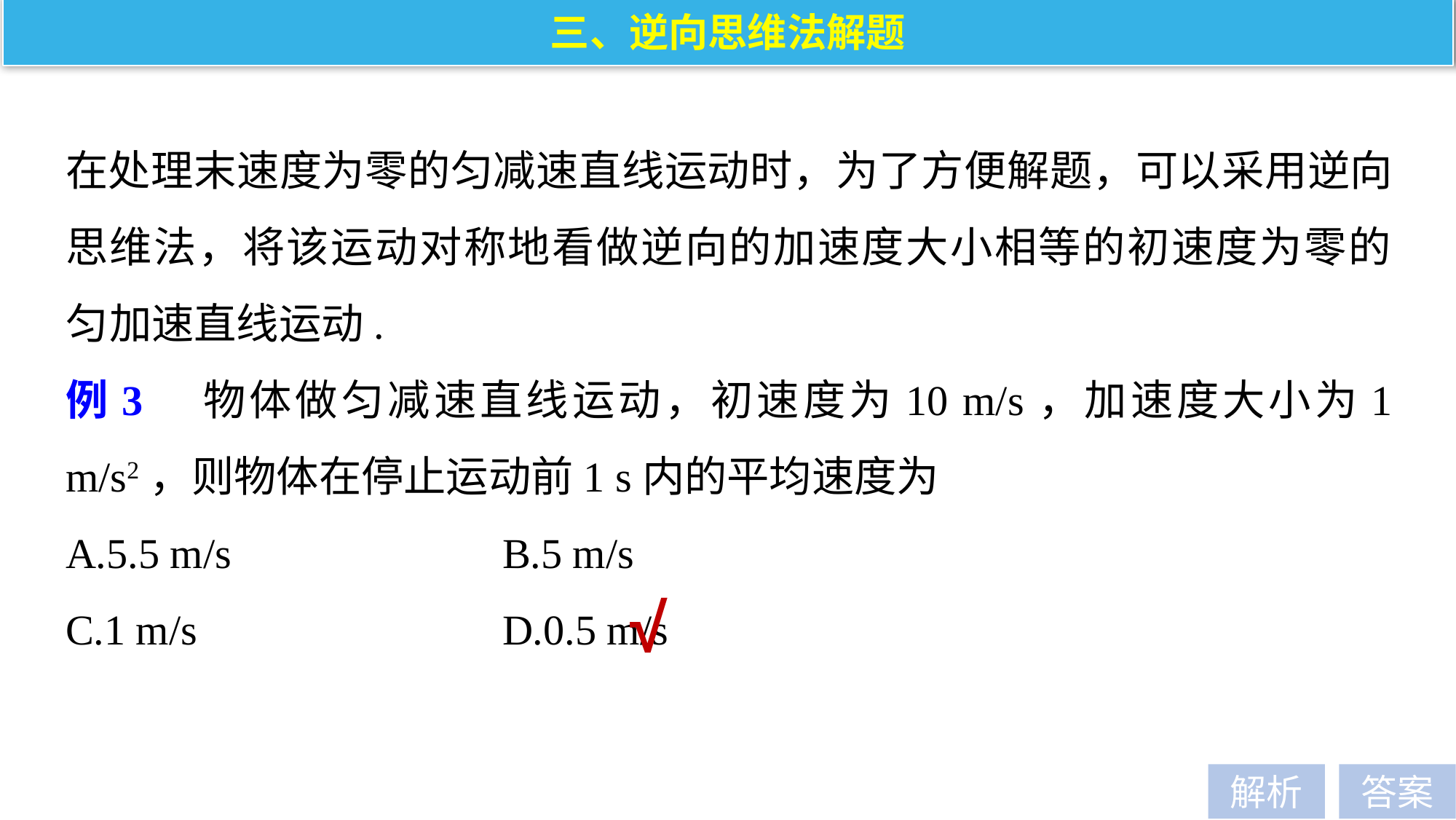

三、逆向思维法解题
在处理末速度为零的匀减速直线运动时，为了方便解题，可以采用逆向思维法，将该运动对称地看做逆向的加速度大小相等的初速度为零的匀加速直线运动.
例3　物体做匀减速直线运动，初速度为10 m/s，加速度大小为1 m/s2，则物体在停止运动前1 s内的平均速度为
A.5.5 m/s  			B.5 m/s
C.1 m/s  			D.0.5 m/s
√
解析
答案